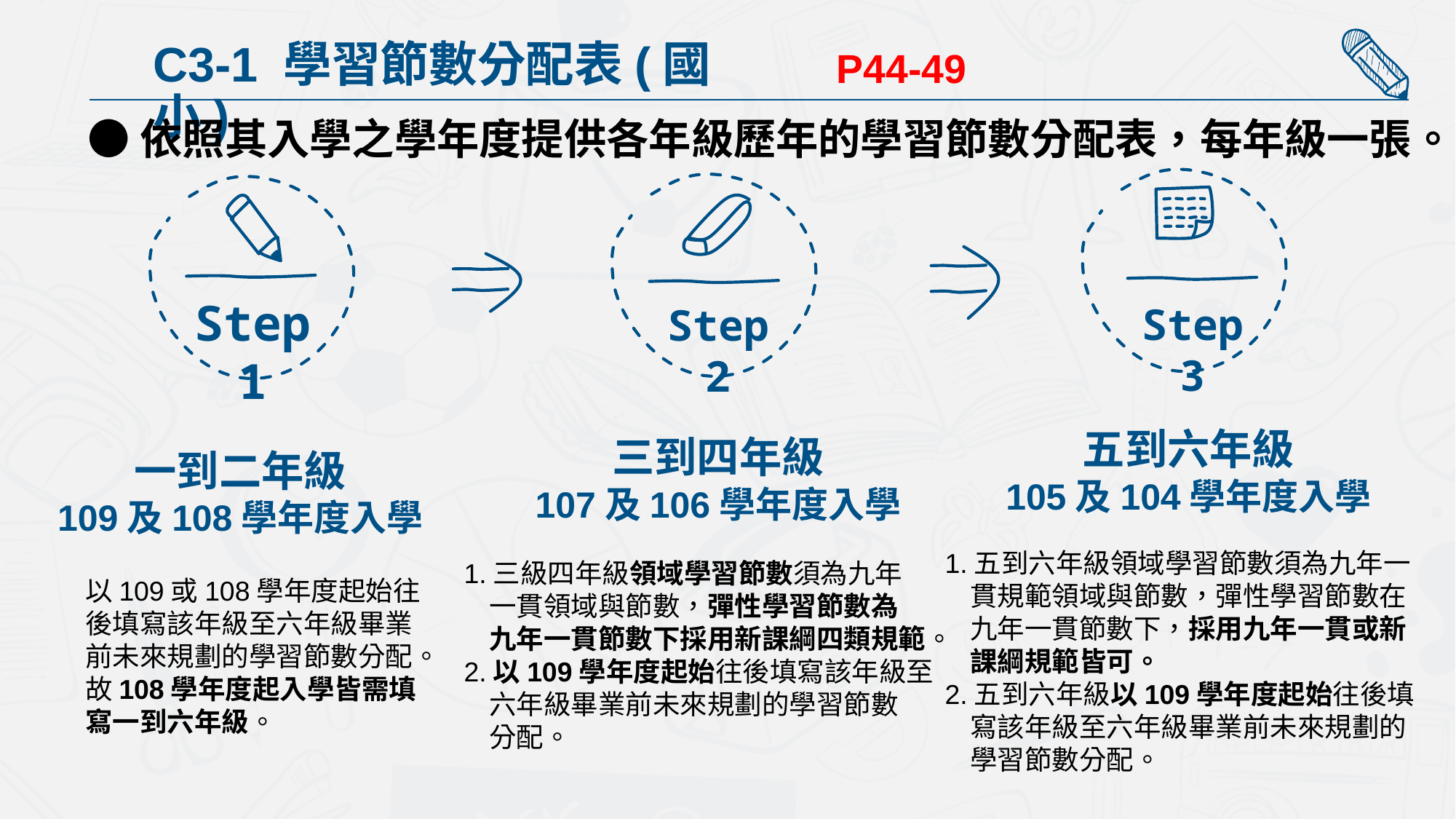

C3-1 學習節數分配表(國小)
P44-49
●依照其入學之學年度提供各年級歷年的學習節數分配表，每年級一張。

Step 1
Step 3
Step 2
五到六年級
105及104學年度入學
1.五到六年級領域學習節數須為九年一
   貫規範領域與節數，彈性學習節數在
   九年一貫節數下，採用九年一貫或新
   課綱規範皆可。
2.五到六年級以109學年度起始往後填
   寫該年級至六年級畢業前未來規劃的
   學習節數分配。

三到四年級
107及106學年度入學
1.三級四年級領域學習節數須為九年
   一貫領域與節數，彈性學習節數為
   九年一貫節數下採用新課綱四類規範。
2.以109學年度起始往後填寫該年級至
   六年級畢業前未來規劃的學習節數
   分配。
一到二年級
109及108學年度入學

以109或108學年度起始往後填寫該年級至六年級畢業前未來規劃的學習節數分配。
故108學年度起入學皆需填寫一到六年級。